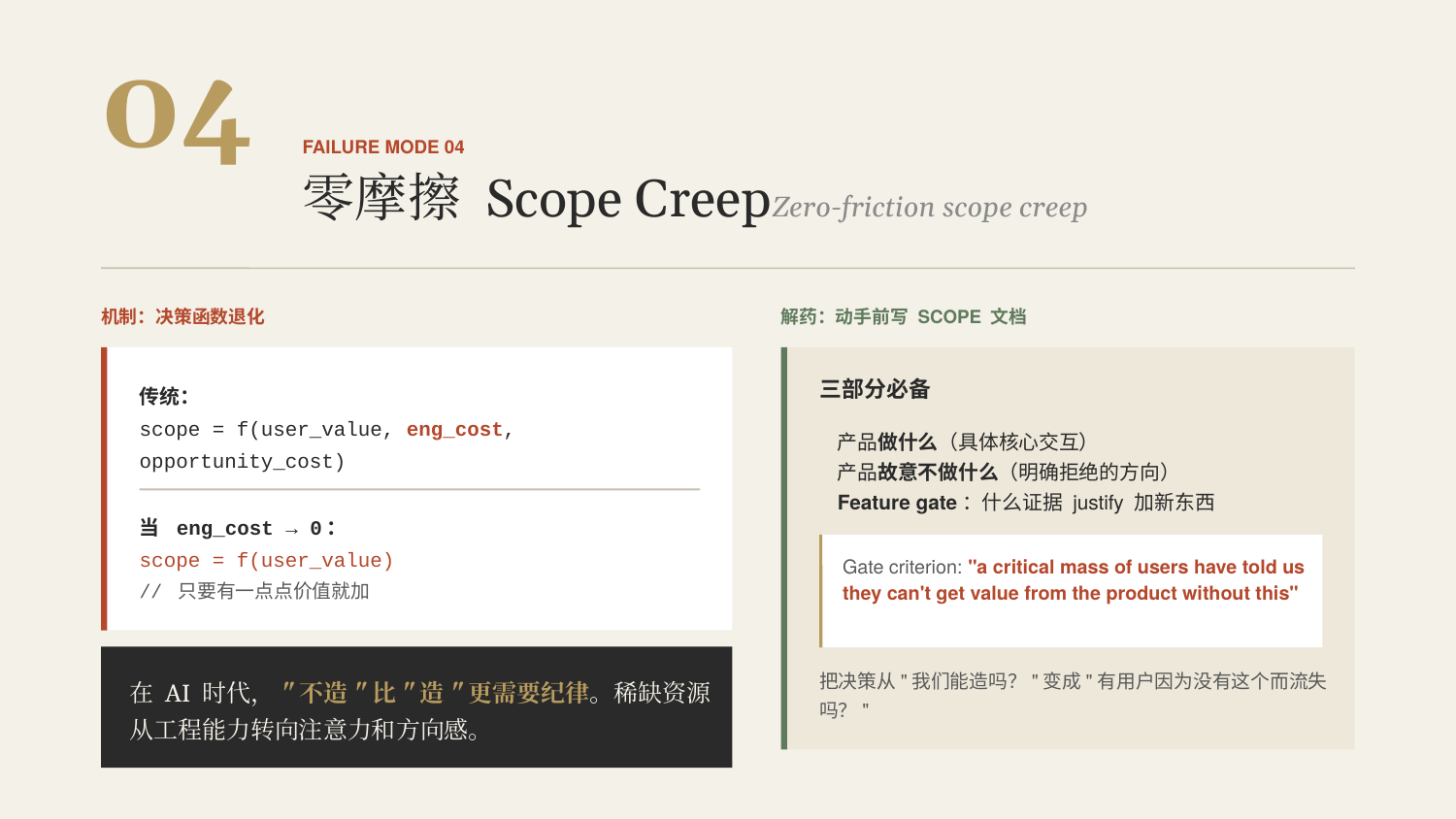

04
FAILURE MODE 04
零摩擦 Scope CreepZero-friction scope creep

机制：决策函数退化
解药：动手前写 SCOPE 文档

传统：
三部分必备
scope = f(user_value, eng_cost, opportunity_cost)
产品做什么（具体核心交互）
产品故意不做什么（明确拒绝的方向）
Feature gate：什么证据 justify 加新东西

当 eng_cost → 0：

scope = f(user_value)
Gate criterion: "a critical mass of users have told us they can't get value from the product without this"
// 只要有一点点价值就加

把决策从"我们能造吗？"变成"有用户因为没有这个而流失吗？"
在 AI 时代，"不造"比"造"更需要纪律。稀缺资源从工程能力转向注意力和方向感。